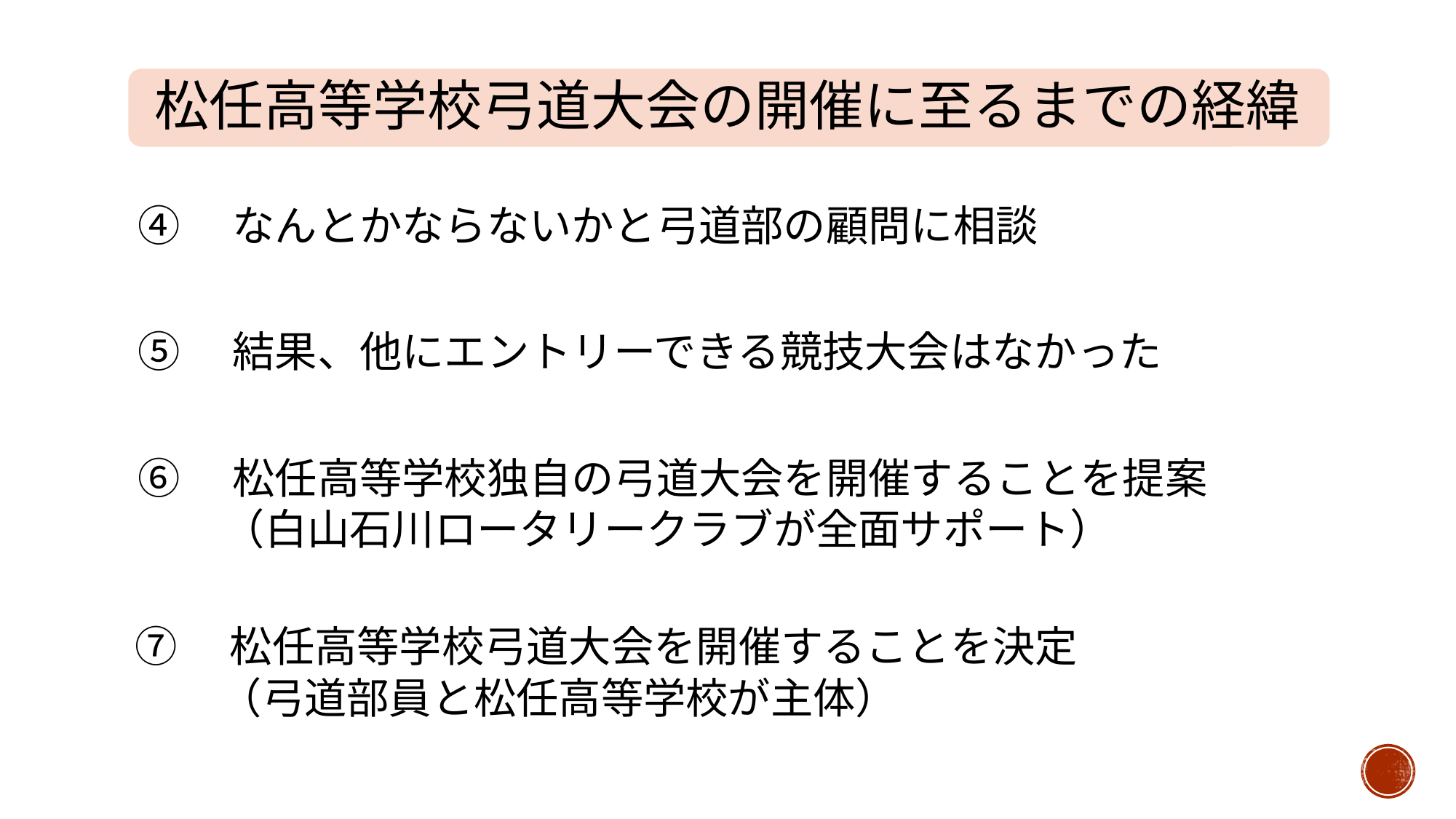

# 松任高等学校弓道大会の開催に至るまでの経緯

④　なんとかならないかと弓道部の顧問に相談
⑤　結果、他にエントリーできる競技大会はなかった

⑥　松任高等学校独自の弓道大会を開催することを提案
　　（白山石川ロータリークラブが全面サポート）
⑦　松任高等学校弓道大会を開催することを決定
　　（弓道部員と松任高等学校が主体）